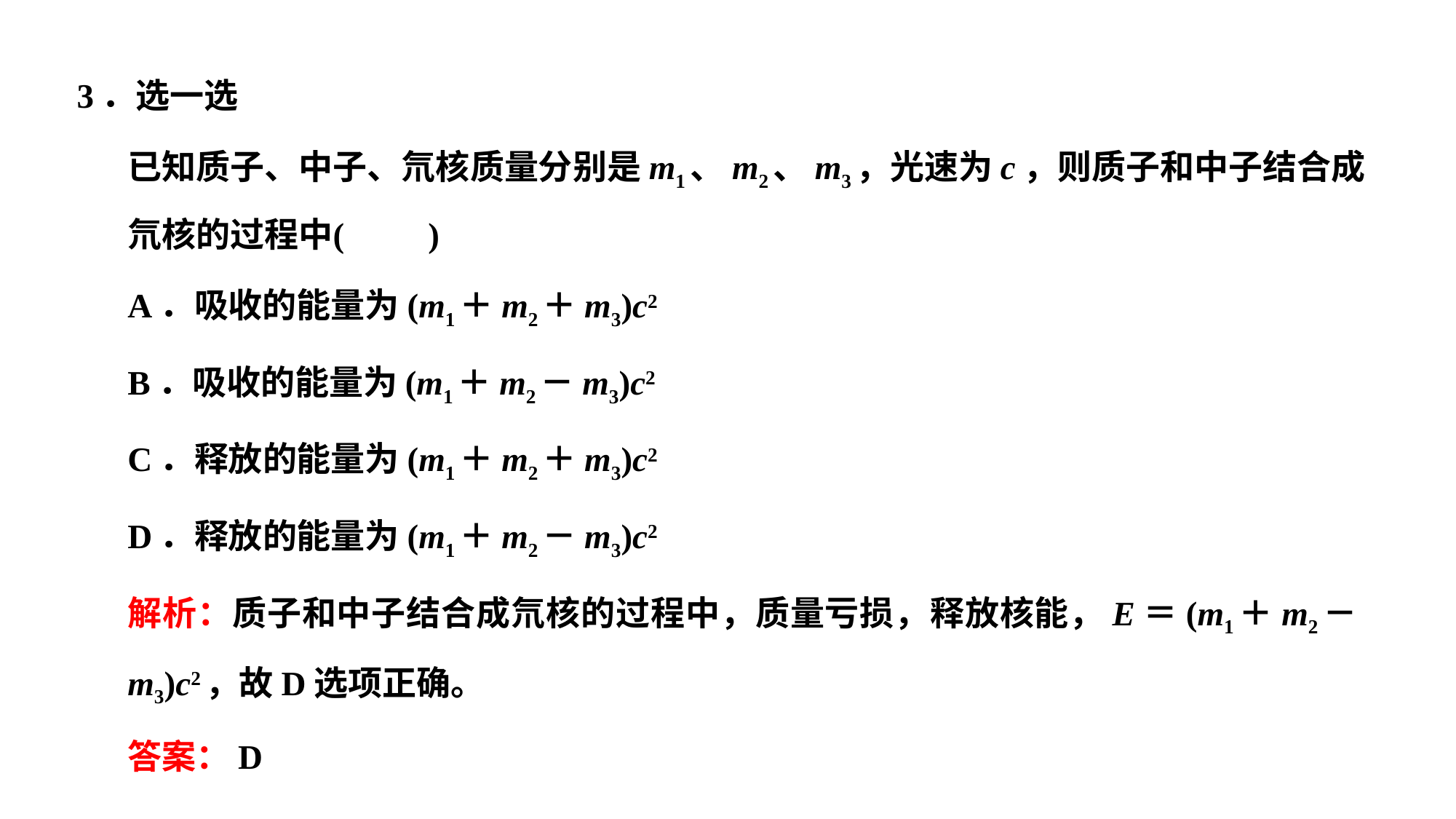

3．选一选
已知质子、中子、氘核质量分别是m1、m2、m3，光速为c，则质子和中子结合成氘核的过程中						(　　)
A．吸收的能量为(m1＋m2＋m3)c2
B．吸收的能量为(m1＋m2－m3)c2
C．释放的能量为(m1＋m2＋m3)c2
D．释放的能量为(m1＋m2－m3)c2
解析：质子和中子结合成氘核的过程中，质量亏损，释放核能，E＝(m1＋m2－m3)c2，故D选项正确。
答案：D